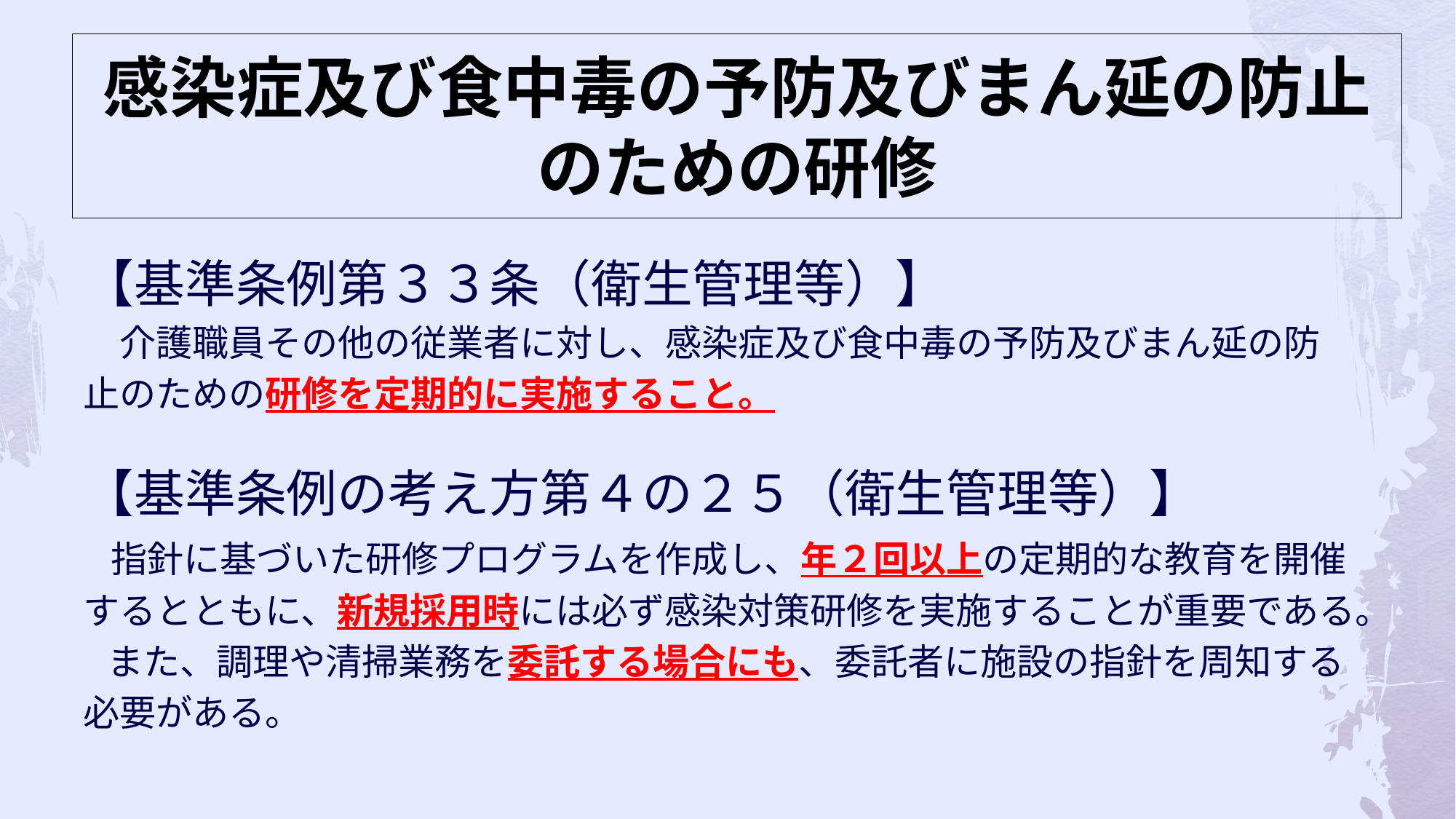

# 感染症及び食中毒の予防及びまん延の防止のための研修
【基準条例第３３条（衛生管理等）】
　介護職員その他の従業者に対し、感染症及び食中毒の予防及びまん延の防
止のための研修を定期的に実施すること。

【基準条例の考え方第４の２５（衛生管理等）】
  指針に基づいた研修プログラムを作成し、年２回以上の定期的な教育を開催
するとともに、新規採用時には必ず感染対策研修を実施することが重要である。
  また、調理や清掃業務を委託する場合にも、委託者に施設の指針を周知する
必要がある。